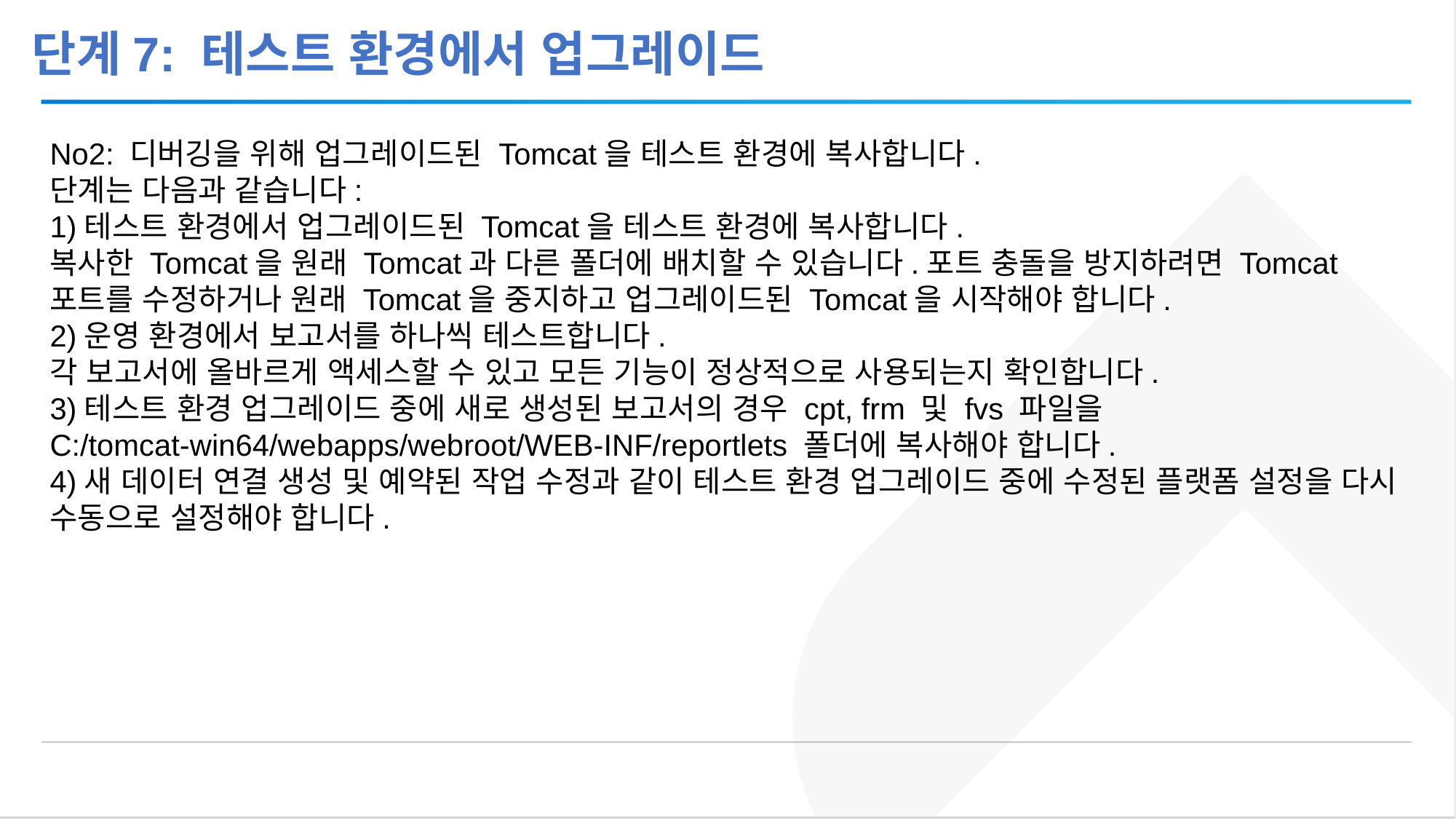

단계7: 테스트 환경에서 업그레이드
No2: 디버깅을 위해 업그레이드된 Tomcat을 테스트 환경에 복사합니다.
단계는 다음과 같습니다:
1)테스트 환경에서 업그레이드된 Tomcat을 테스트 환경에 복사합니다.
복사한 Tomcat을 원래 Tomcat과 다른 폴더에 배치할 수 있습니다.포트 충돌을 방지하려면 Tomcat 포트를 수정하거나 원래 Tomcat을 중지하고 업그레이드된 Tomcat을 시작해야 합니다.
2)운영 환경에서 보고서를 하나씩 테스트합니다.
각 보고서에 올바르게 액세스할 수 있고 모든 기능이 정상적으로 사용되는지 확인합니다.
3)테스트 환경 업그레이드 중에 새로 생성된 보고서의 경우 cpt, frm 및 fvs 파일을 C:/tomcat-win64/webapps/webroot/WEB-INF/reportlets 폴더에 복사해야 합니다.
4)새 데이터 연결 생성 및 예약된 작업 수정과 같이 테스트 환경 업그레이드 중에 수정된 플랫폼 설정을 다시 수동으로 설정해야 합니다.